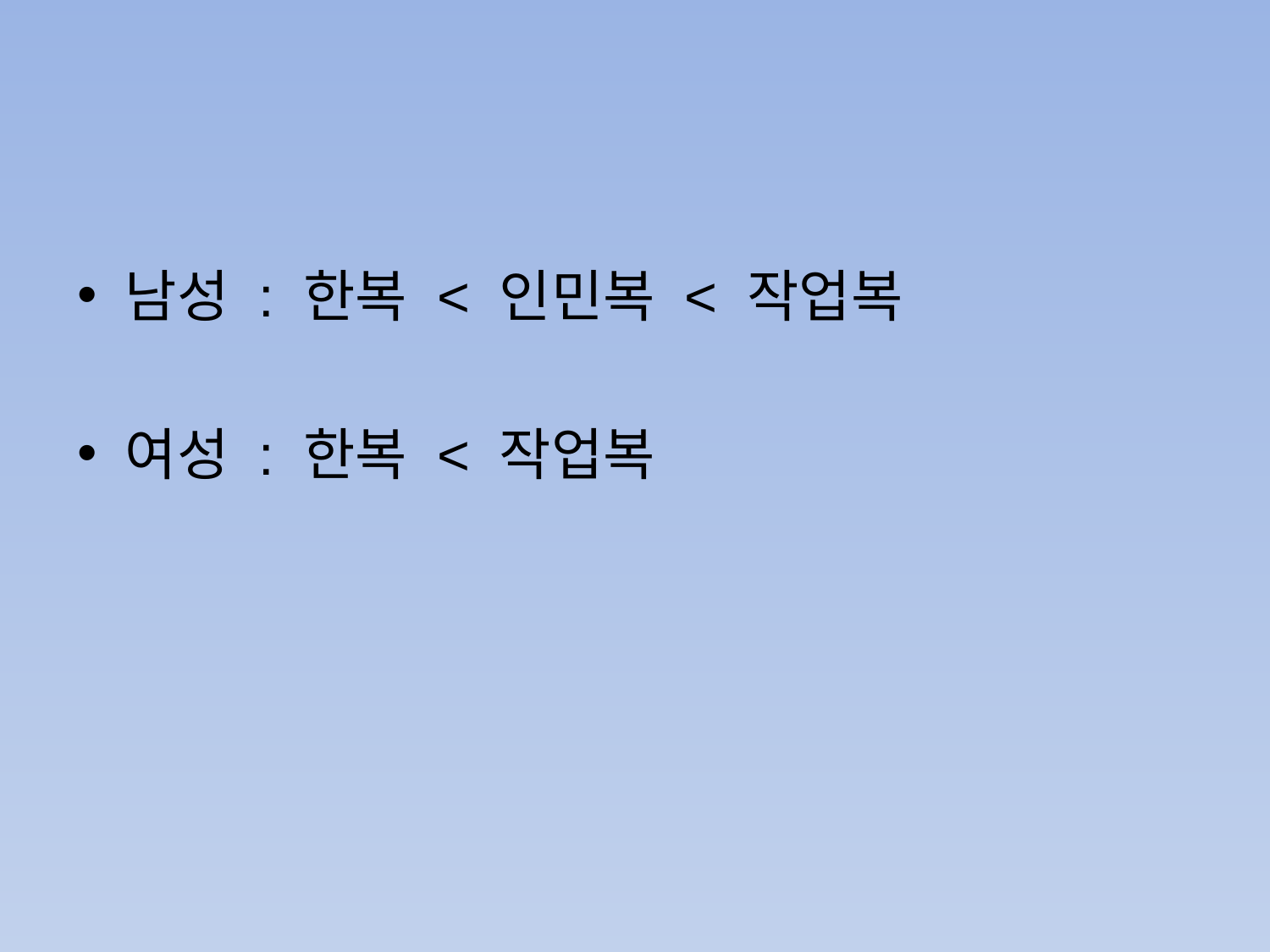

남성 : 한복 < 인민복 < 작업복

여성 : 한복 < 작업복